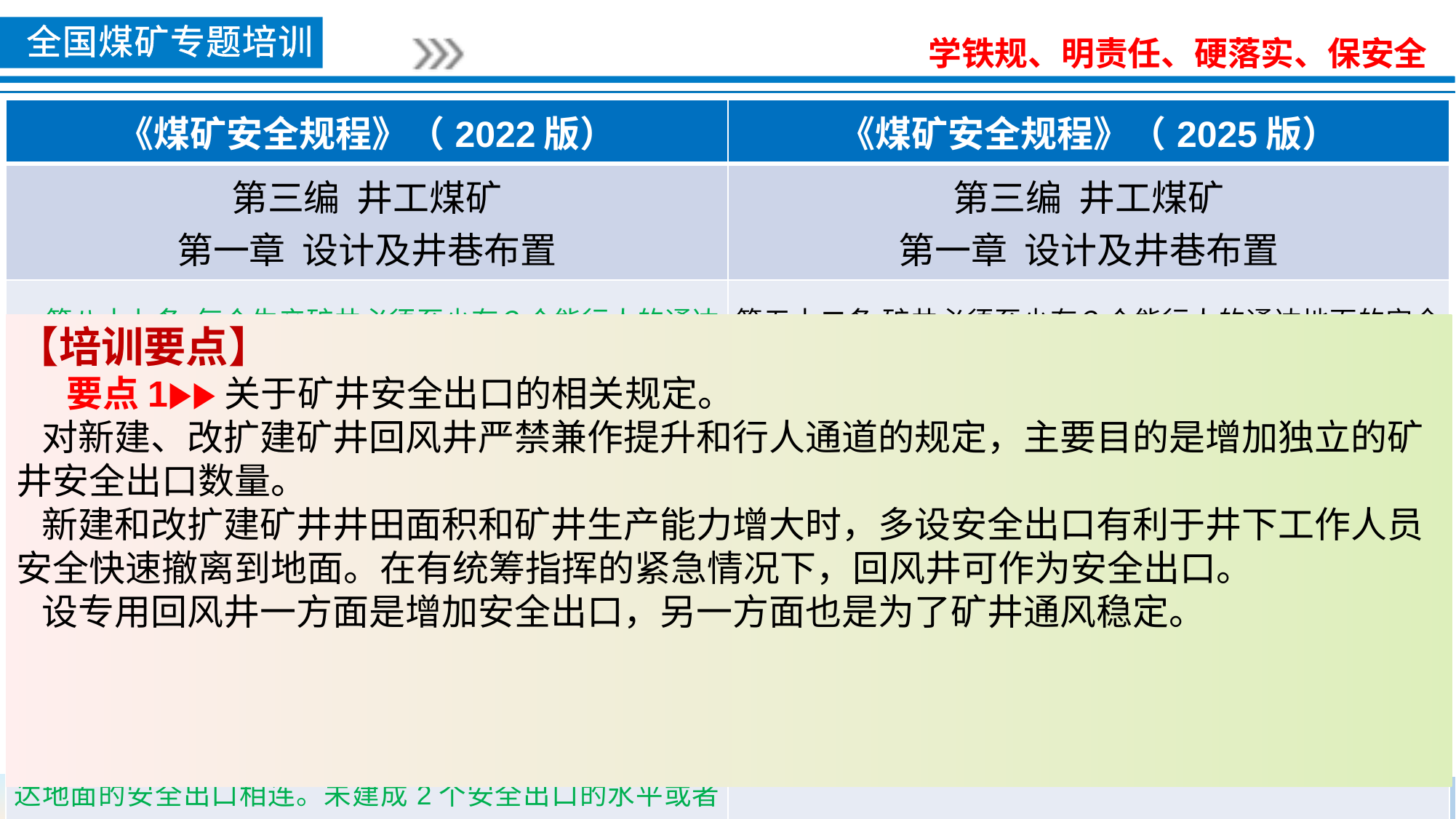

| 《煤矿安全规程》（2022版） | 《煤矿安全规程》（2025版） |
| --- | --- |
| 第三编 井工煤矿 第一章 设计及井巷布置 | 第三编 井工煤矿 第一章 设计及井巷布置 |
| 第八十七条 每个生产矿井必须至少有２个能行人的通达地面的安全出口，各出口间距不得小于30m。 采用中央式通风DD的新建和改扩建矿井，设计中应当规定井田边界的安全出口。 新建、扩建矿井的回风井严禁兼作提升和行人通道，紧急情况下可作为安全出口。 第八十八条 井下每一个水平到上一个水平和各个采（盘）区都必须至少有2个便于行人的安全出口，并与通达地面的安全出口相连。未建成2个安全出口的水平或者采（盘）区严禁回采。 | 第五十二条 矿井必须至少有２个能行人的通达地面的安全出口，各出口间距不得小于30m。 新建、改扩建矿井的回风井严禁兼作提升和行人通道，紧急情况下可以作为安全出口。 井下每一个水平到上一个水平、各个采(盘)区都必须至少有２个便于行人的安全出口，并与通达地面的安全出口相连。未建成２个安全出口的水平或者采(盘)区严禁回采。 |
【培训要点】
     要点1▶▶关于矿井安全出口的相关规定。
  对新建、改扩建矿井回风井严禁兼作提升和行人通道的规定，主要目的是增加独立的矿井安全出口数量。
  新建和改扩建矿井井田面积和矿井生产能力增大时，多设安全出口有利于井下工作人员安全快速撤离到地面。在有统筹指挥的紧急情况下，回风井可作为安全出口。
  设专用回风井一方面是增加安全出口，另一方面也是为了矿井通风稳定。